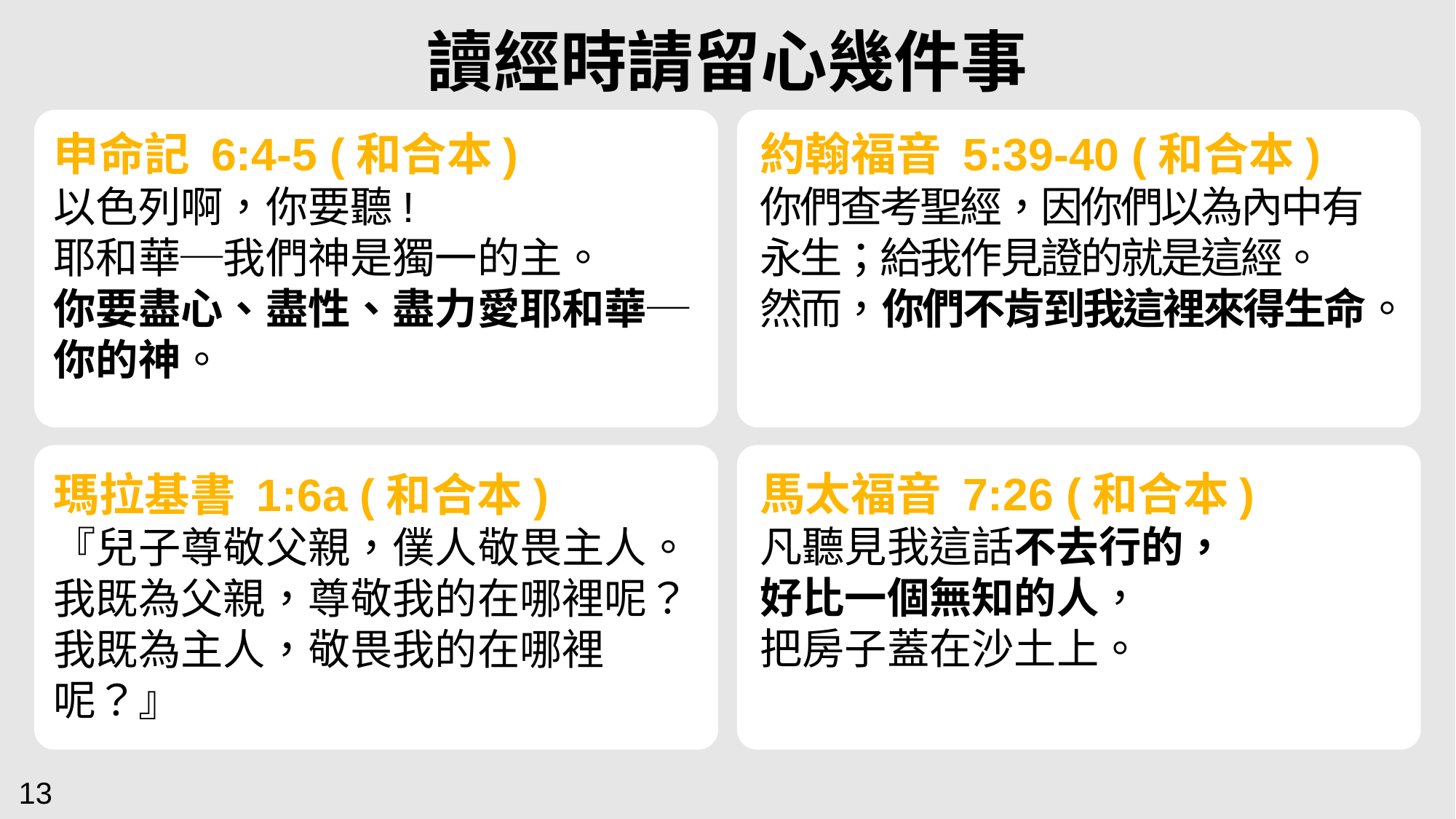

讀經時請留心幾件事

申命記 6:4-5 (和合本)
以色列啊，你要聽!
耶和華─我們神是獨一的主。
你要盡心、盡性、盡力愛耶和華─你的神。
約翰福音 5:39-40 (和合本)
你們查考聖經，因你們以為內中有
永生；給我作見證的就是這經。
然而，你們不肯到我這裡來得生命。

馬太福音 7:26 (和合本)
凡聽見我這話不去行的，
好比一個無知的人，
把房子蓋在沙土上。
瑪拉基書 1:6a (和合本)
『兒子尊敬父親，僕人敬畏主人。我既為父親，尊敬我的在哪裡呢？我既為主人，敬畏我的在哪裡呢？』